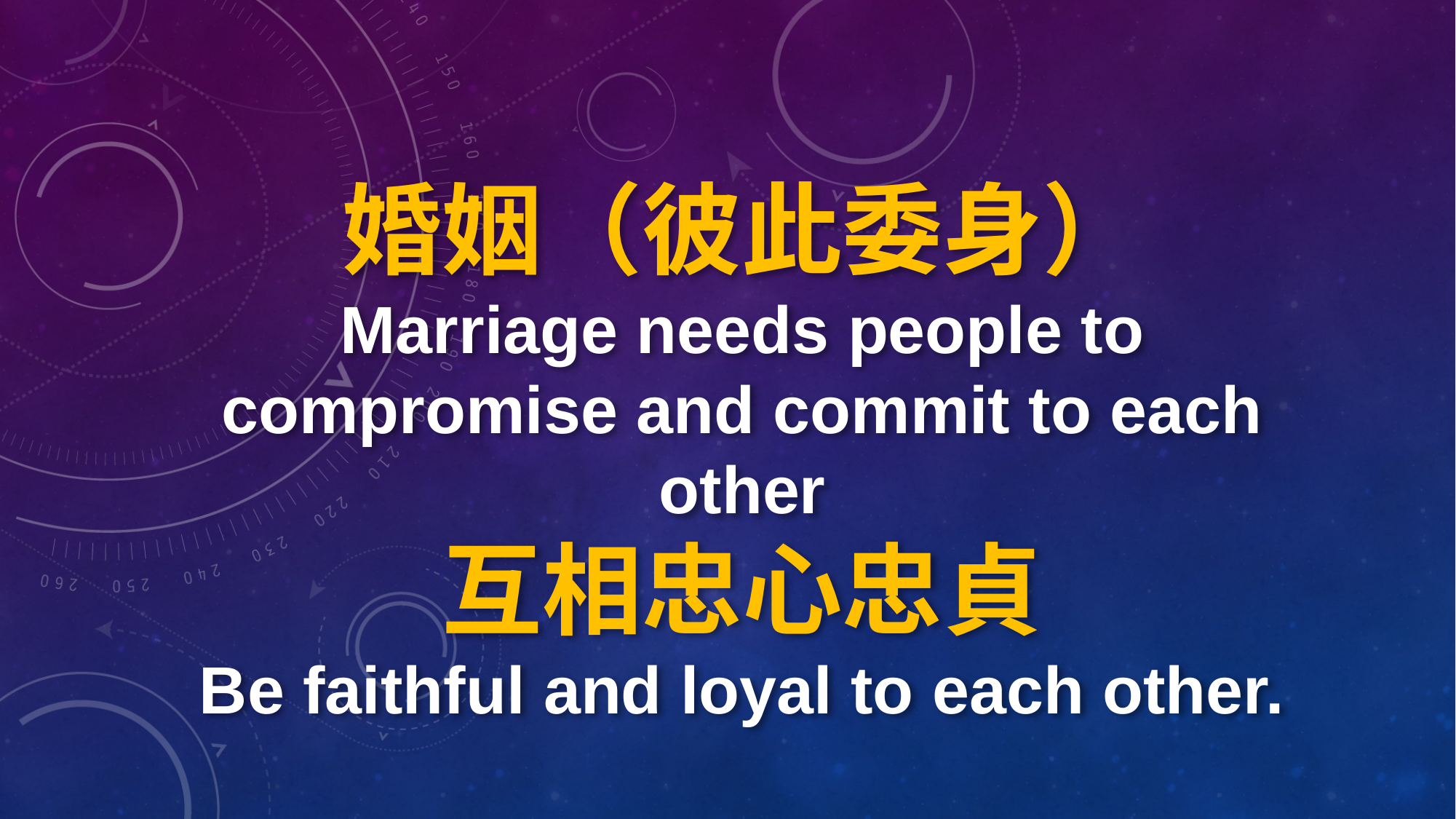

婚姻（彼此委身）
Marriage needs people to compromise and commit to each other
互相忠心忠貞
Be faithful and loyal to each other.